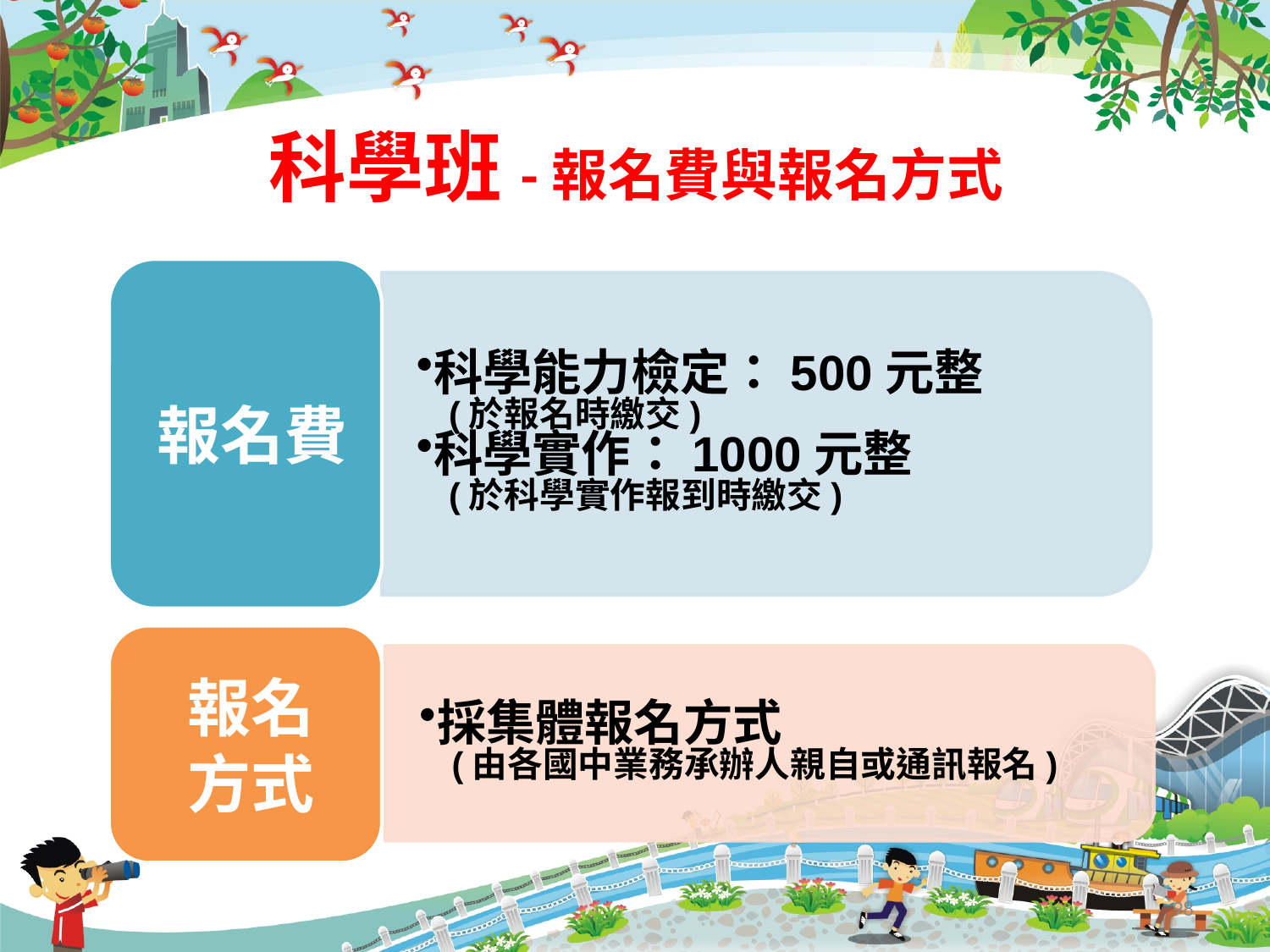

# 科學班-報名費與報名方式
科學能力檢定：500元整
   (於報名時繳交)
科學實作：1000元整
   (於科學實作報到時繳交)
報名費
採集體報名方式
   (由各國中業務承辦人親自或通訊報名)
報名
方式
98